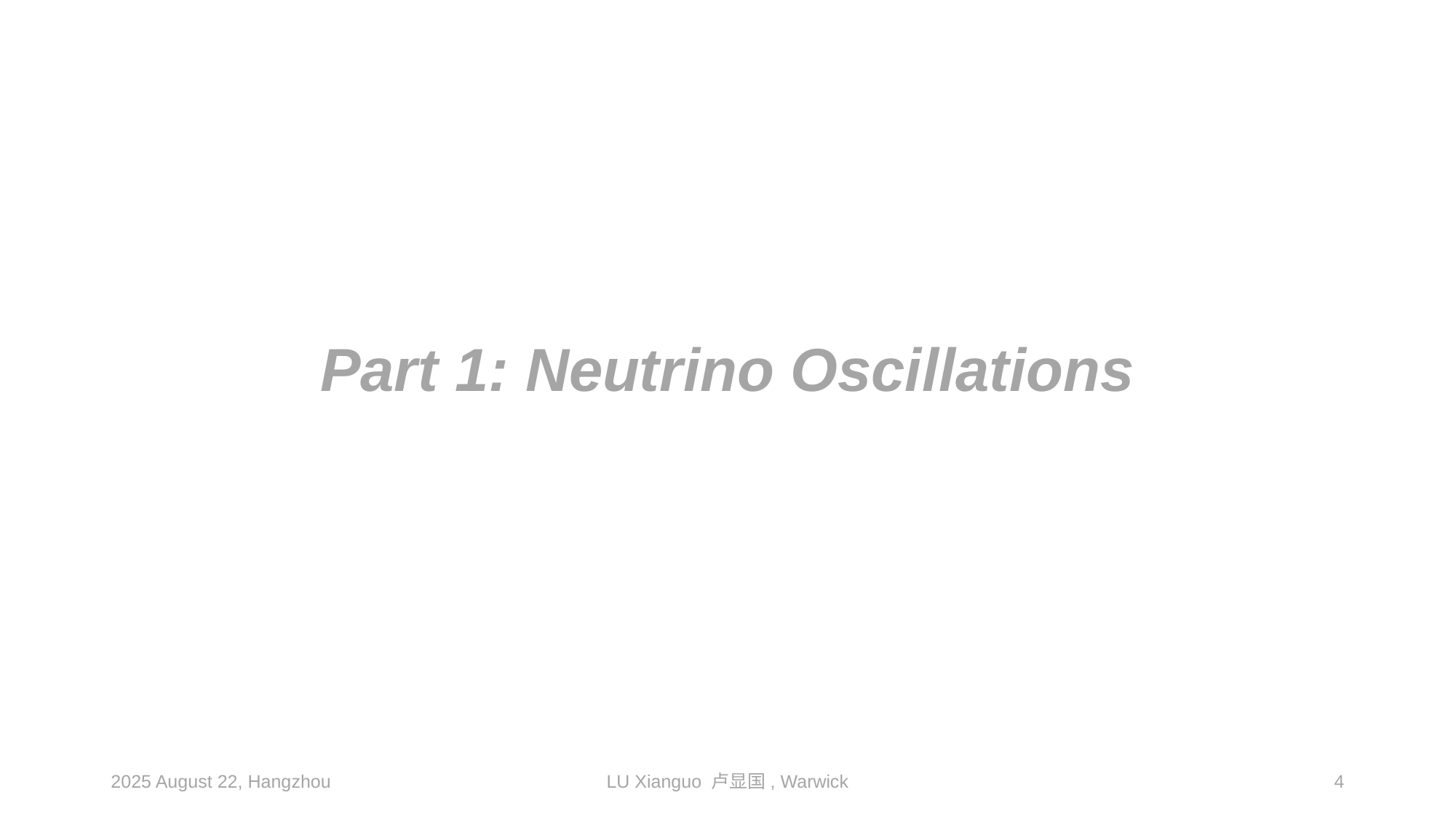

Part 1: Neutrino Oscillations
2025 August 22, Hangzhou
LU Xianguo 卢显国, Warwick
4